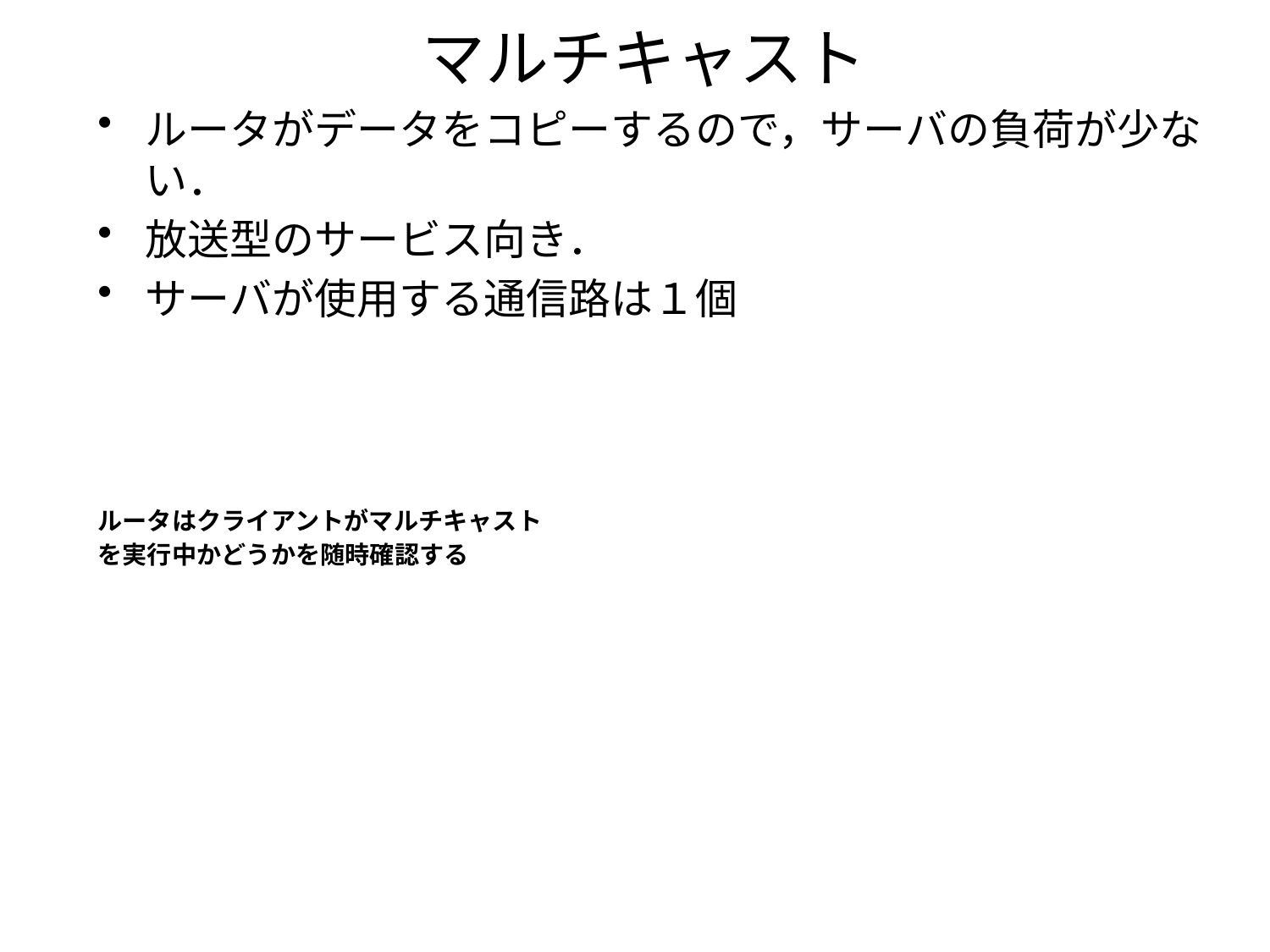

# マルチキャスト
ルータがデータをコピーするので，サーバの負荷が少ない．
放送型のサービス向き．
サーバが使用する通信路は１個

ルータはクライアントがマルチキャスト
を実行中かどうかを随時確認する